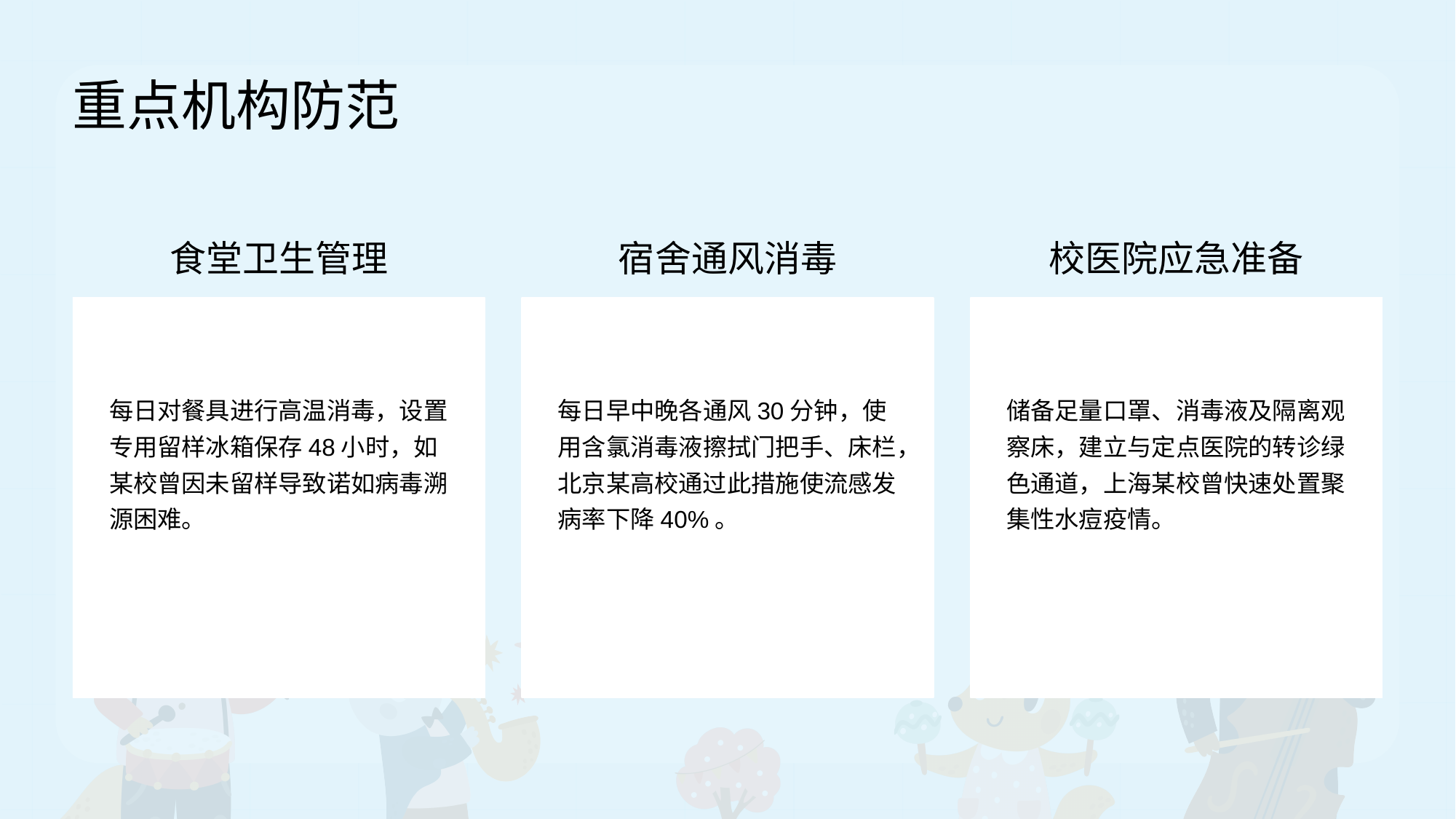

重点机构防范
食堂卫生管理
宿舍通风消毒
校医院应急准备

每日对餐具进行高温消毒，设置专用留样冰箱保存48小时，如某校曾因未留样导致诺如病毒溯源困难。
每日早中晚各通风30分钟，使用含氯消毒液擦拭门把手、床栏，北京某高校通过此措施使流感发病率下降40%。
储备足量口罩、消毒液及隔离观察床，建立与定点医院的转诊绿色通道，上海某校曾快速处置聚集性水痘疫情。